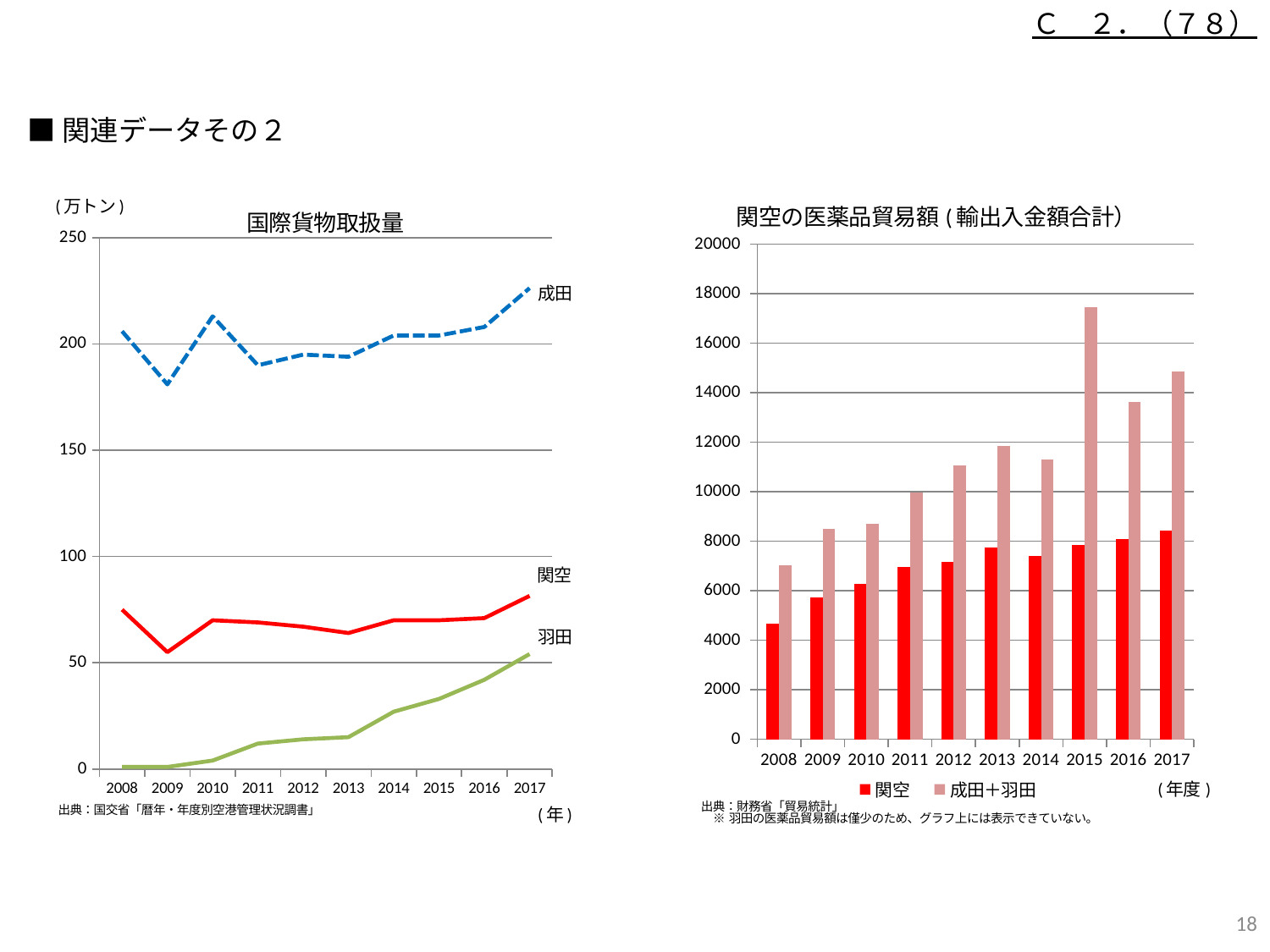

Ｃ　２．（７８）
■関連データその２

### Chart: 国際貨物取扱量

| Category | 関空 | 成田 | 羽田 |
|---|---|---|---|
| 2008 | 75.0 | 206.0 | 1.0 |
| 2009 | 55.0 | 181.0 | 1.0 |
| 2010 | 70.0 | 213.0 | 4.0 |
| 2011 | 69.0 | 190.0 | 12.0 |
| 2012 | 67.0 | 195.0 | 14.0 |
| 2013 | 64.0 | 194.0 | 15.0 |
| 2014 | 70.0 | 204.0 | 27.0 |
| 2015 | 70.0 | 204.0 | 33.0 |
| 2016 | 71.0 | 208.0 | 42.0 |
| 2017 | 81.4704 | 226.2899 | 54.1139 |

### Chart: 関空の医薬品貿易額(輸出入金額合計）

| Category | 関空 | 成田＋羽田 |
|---|---|---|
| 2008 | 4660.0 | 7041.08 |
| 2009 | 5727.0 | 8483.05 |
| 2010 | 6284.0 | 8706.0 |
| 2011 | 6956.0 | 9965.0 |
| 2012 | 7177.0 | 11071.0 |
| 2013 | 7759.0 | 11834.0 |
| 2014 | 7392.0 | 11286.0 |
| 2015 | 7850.0 | 17446.0 |
| 2016 | 8098.0 | 13622.0 |
| 2017 | 8427.29372 | 14858.33169 |
18